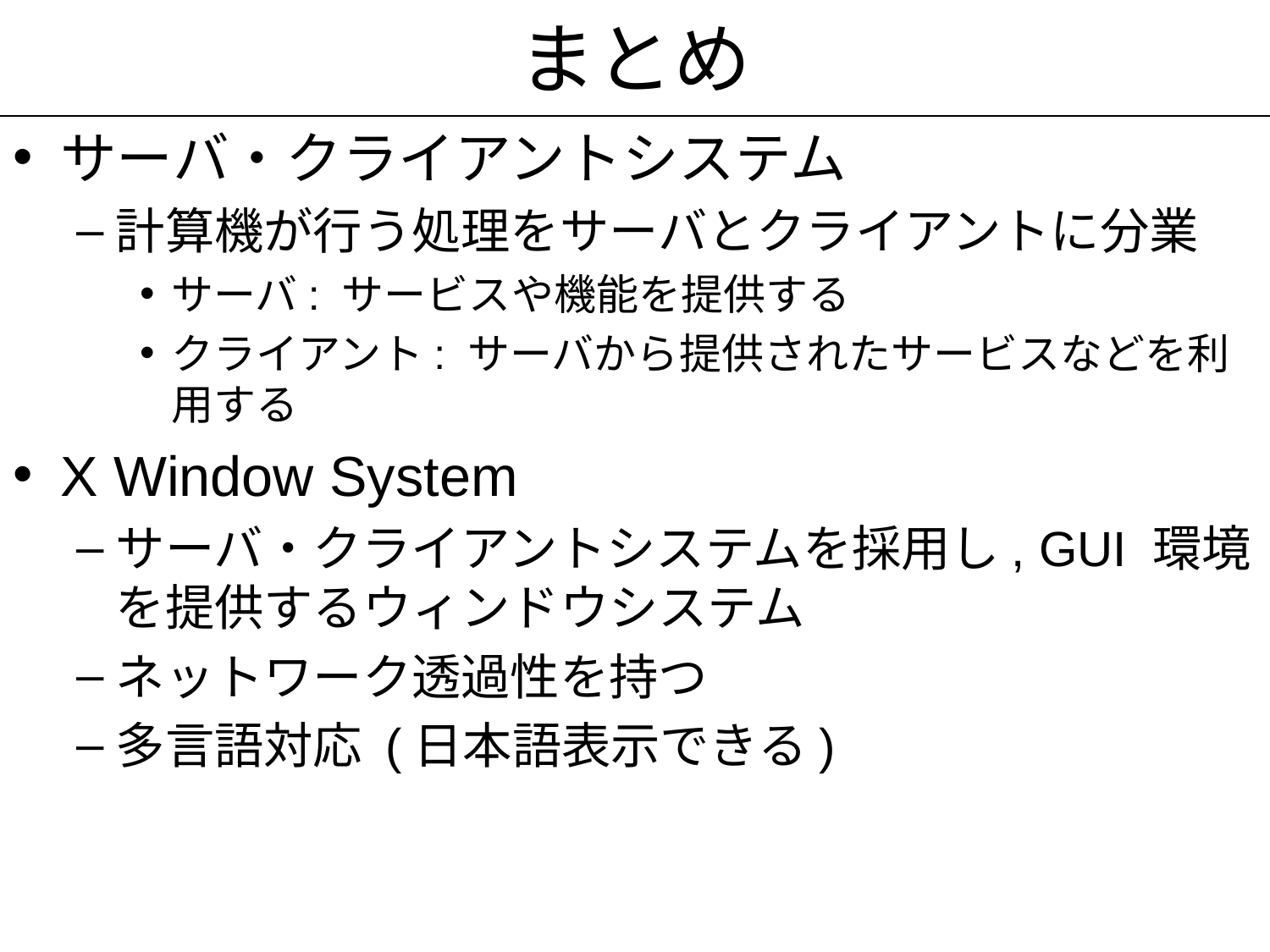

# まとめ
サーバ・クライアントシステム
計算機が行う処理をサーバとクライアントに分業
サーバ: サービスや機能を提供する
クライアント: サーバから提供されたサービスなどを利用する
X Window System
サーバ・クライアントシステムを採用し, GUI 環境を提供するウィンドウシステム
ネットワーク透過性を持つ
多言語対応 (日本語表示できる)